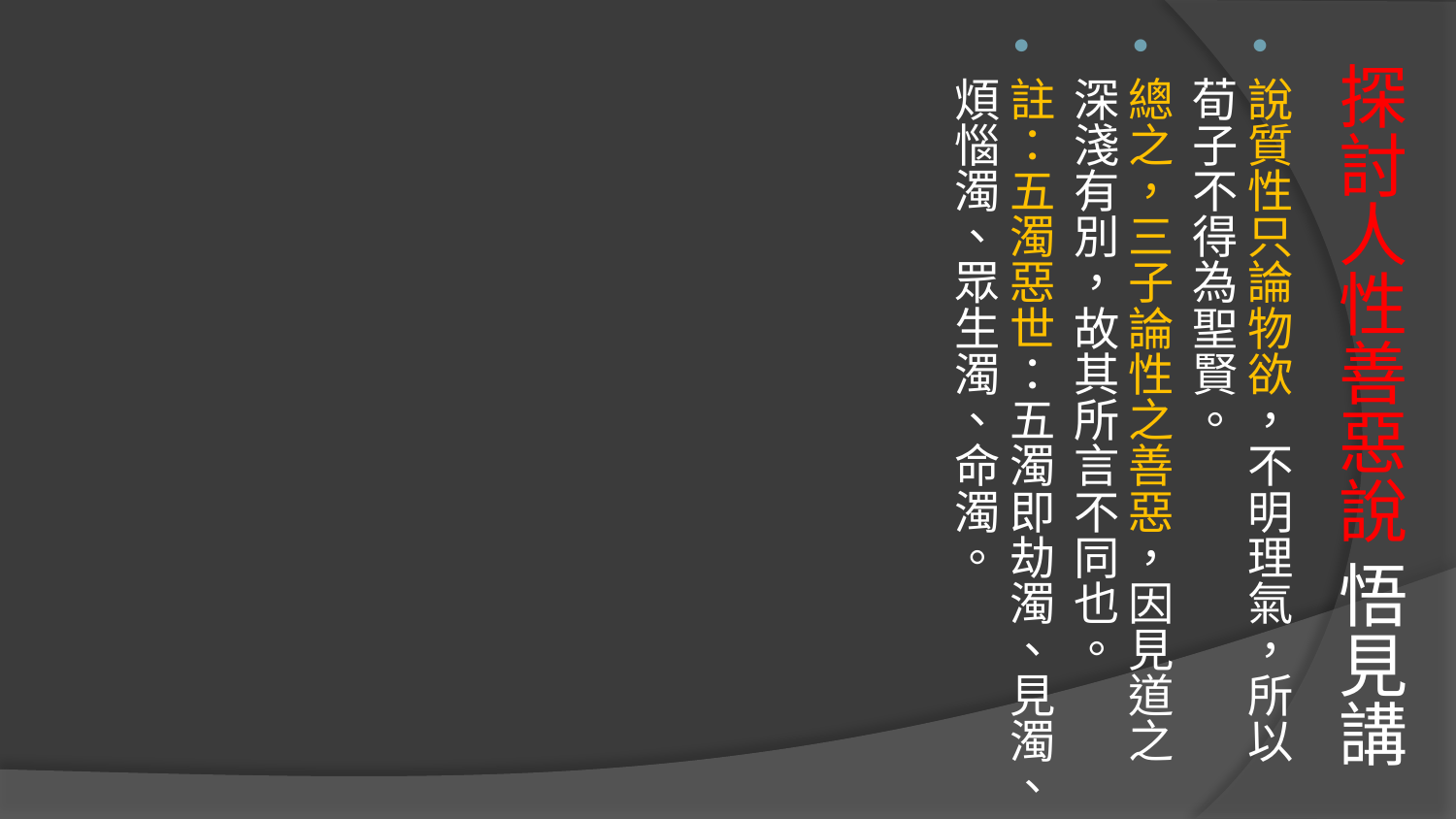

說質性只論物欲，不明理氣，所以荀子不得為聖賢。
總之，三子論性之善惡，因見道之深淺有別，故其所言不同也。
註：五濁惡世：五濁即劫濁、見濁、煩惱濁、眾生濁、命濁。

# 探討人性善惡說 悟見講